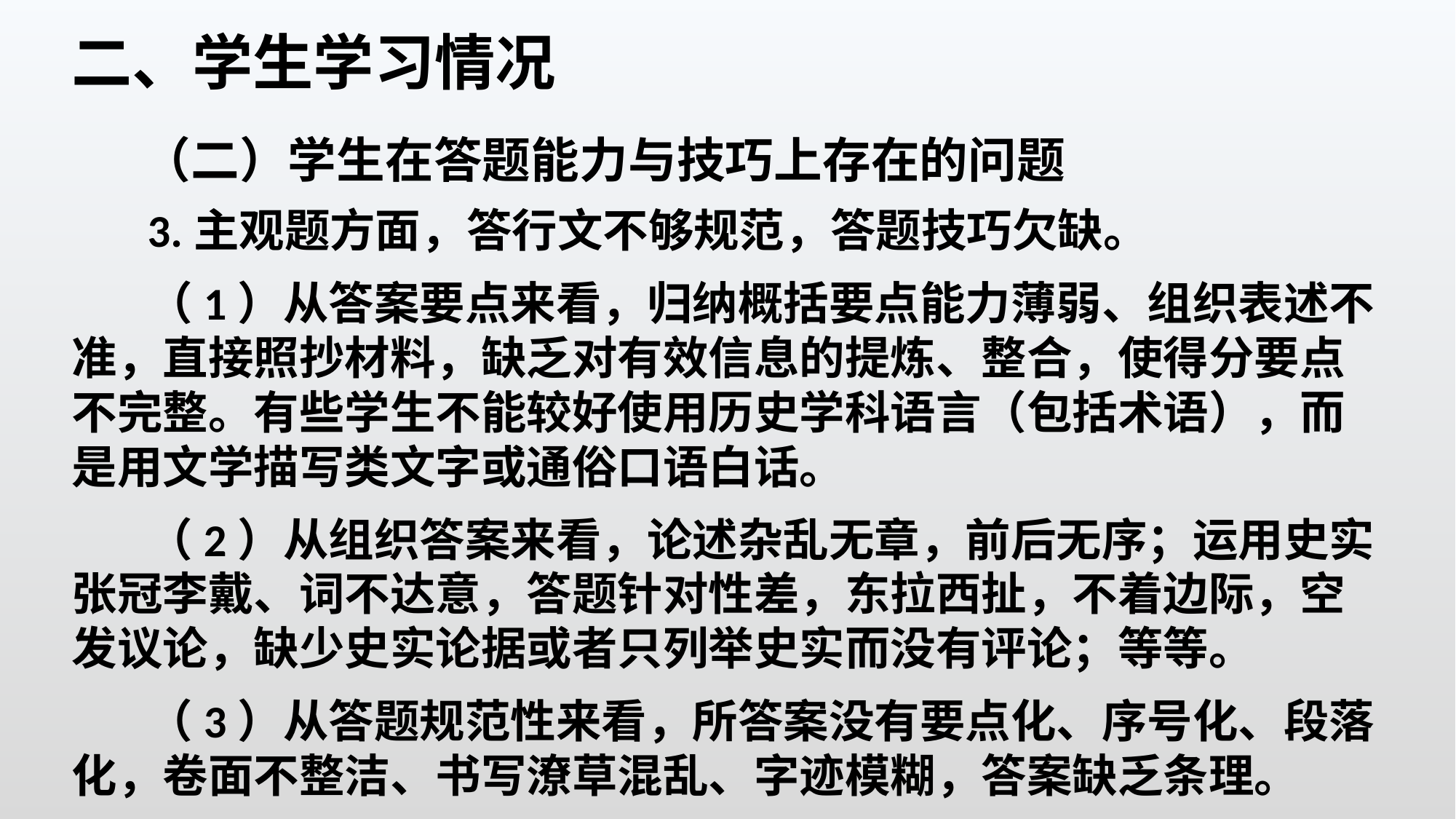

二、学生学习情况
（二）学生在答题能力与技巧上存在的问题
3.主观题方面，答行文不够规范，答题技巧欠缺。
（1）从答案要点来看，归纳概括要点能力薄弱、组织表述不准，直接照抄材料，缺乏对有效信息的提炼、整合，使得分要点不完整。有些学生不能较好使用历史学科语言（包括术语），而是用文学描写类文字或通俗口语白话。
（2）从组织答案来看，论述杂乱无章，前后无序；运用史实张冠李戴、词不达意，答题针对性差，东拉西扯，不着边际，空发议论，缺少史实论据或者只列举史实而没有评论；等等。
（3）从答题规范性来看，所答案没有要点化、序号化、段落化，卷面不整洁、书写潦草混乱、字迹模糊，答案缺乏条理。